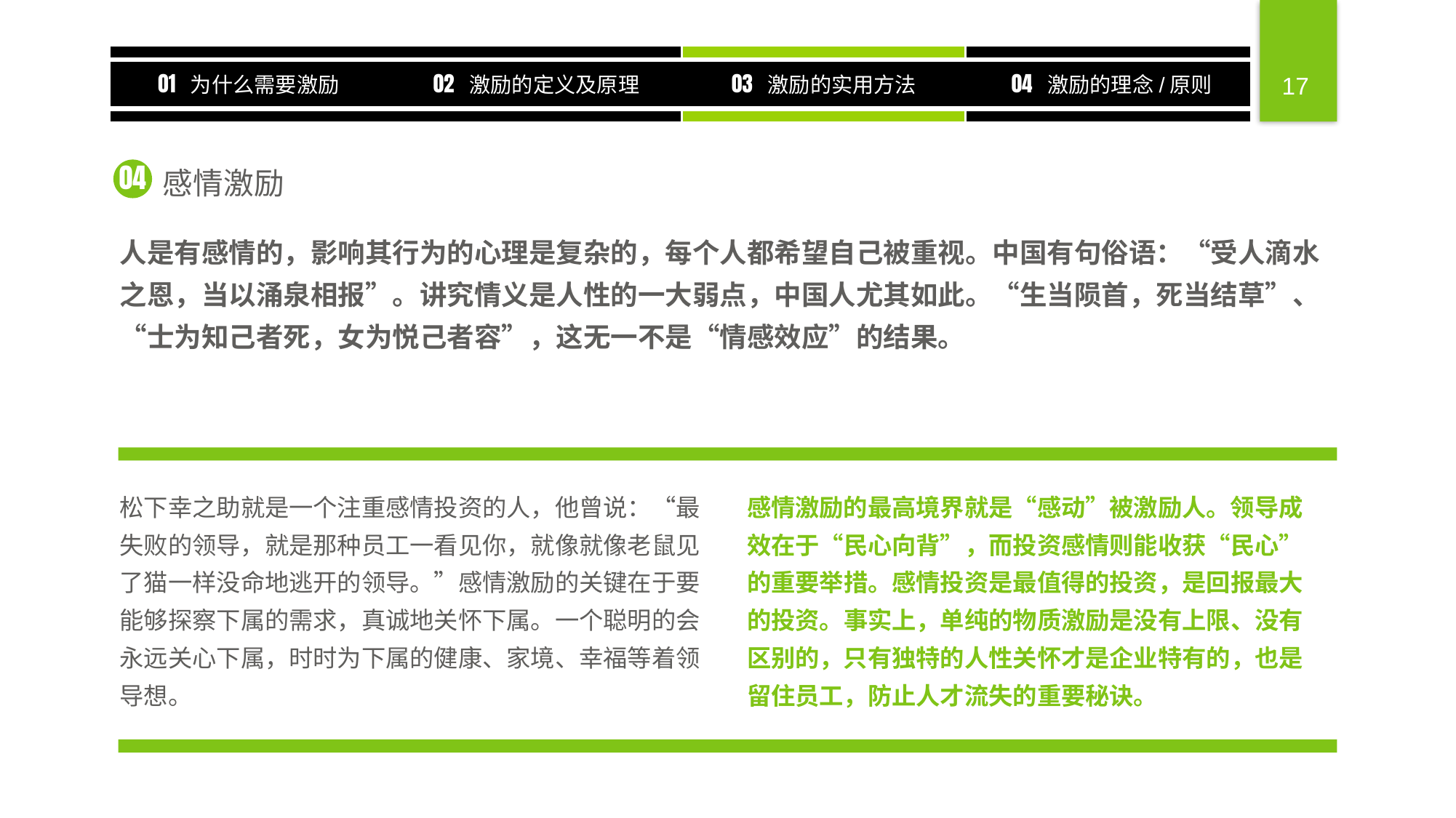

感情激励
04

人是有感情的，影响其行为的心理是复杂的，每个人都希望自己被重视。中国有句俗语：“受人滴水之恩，当以涌泉相报”。讲究情义是人性的一大弱点，中国人尤其如此。“生当陨首，死当结草”、“士为知己者死，女为悦己者容”，这无一不是“情感效应”的结果。

松下幸之助就是一个注重感情投资的人，他曾说：“最失败的领导，就是那种员工一看见你，就像就像老鼠见了猫一样没命地逃开的领导。”感情激励的关键在于要能够探察下属的需求，真诚地关怀下属。一个聪明的会永远关心下属，时时为下属的健康、家境、幸福等着领导想。
感情激励的最高境界就是“感动”被激励人。领导成效在于“民心向背”，而投资感情则能收获“民心”的重要举措。感情投资是最值得的投资，是回报最大的投资。事实上，单纯的物质激励是没有上限、没有区别的，只有独特的人性关怀才是企业特有的，也是留住员工，防止人才流失的重要秘诀。